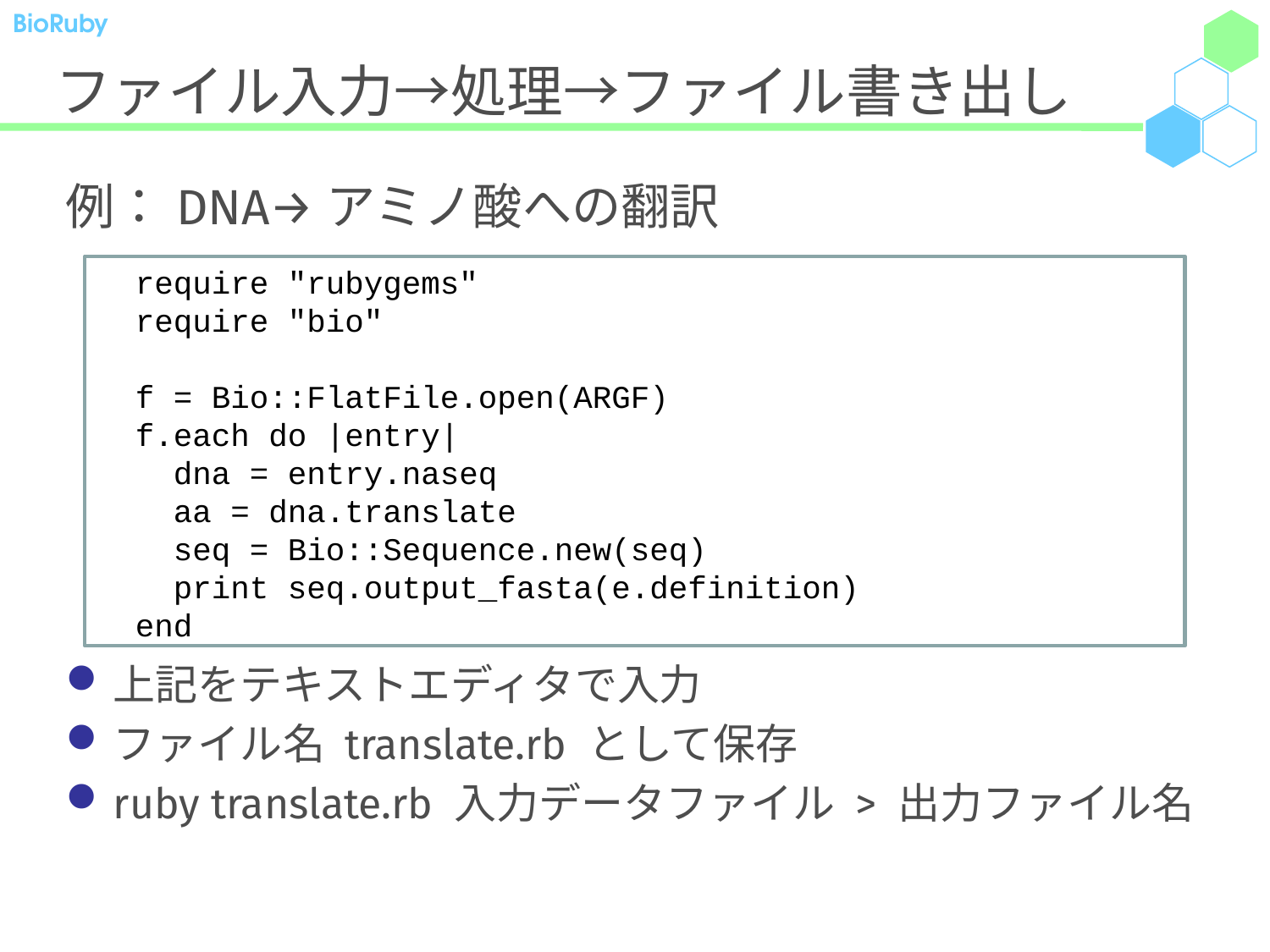

# ファイル入力→処理→ファイル書き出し
例：DNA→アミノ酸への翻訳

上記をテキストエディタで入力
ファイル名 translate.rb として保存
ruby translate.rb 入力データファイル > 出力ファイル名
  require "rubygems"
  require "bio"

  f = Bio::FlatFile.open(ARGF)
  f.each do |entry|
    dna = entry.naseq
    aa = dna.translate
    seq = Bio::Sequence.new(seq)
    print seq.output_fasta(e.definition)
  end